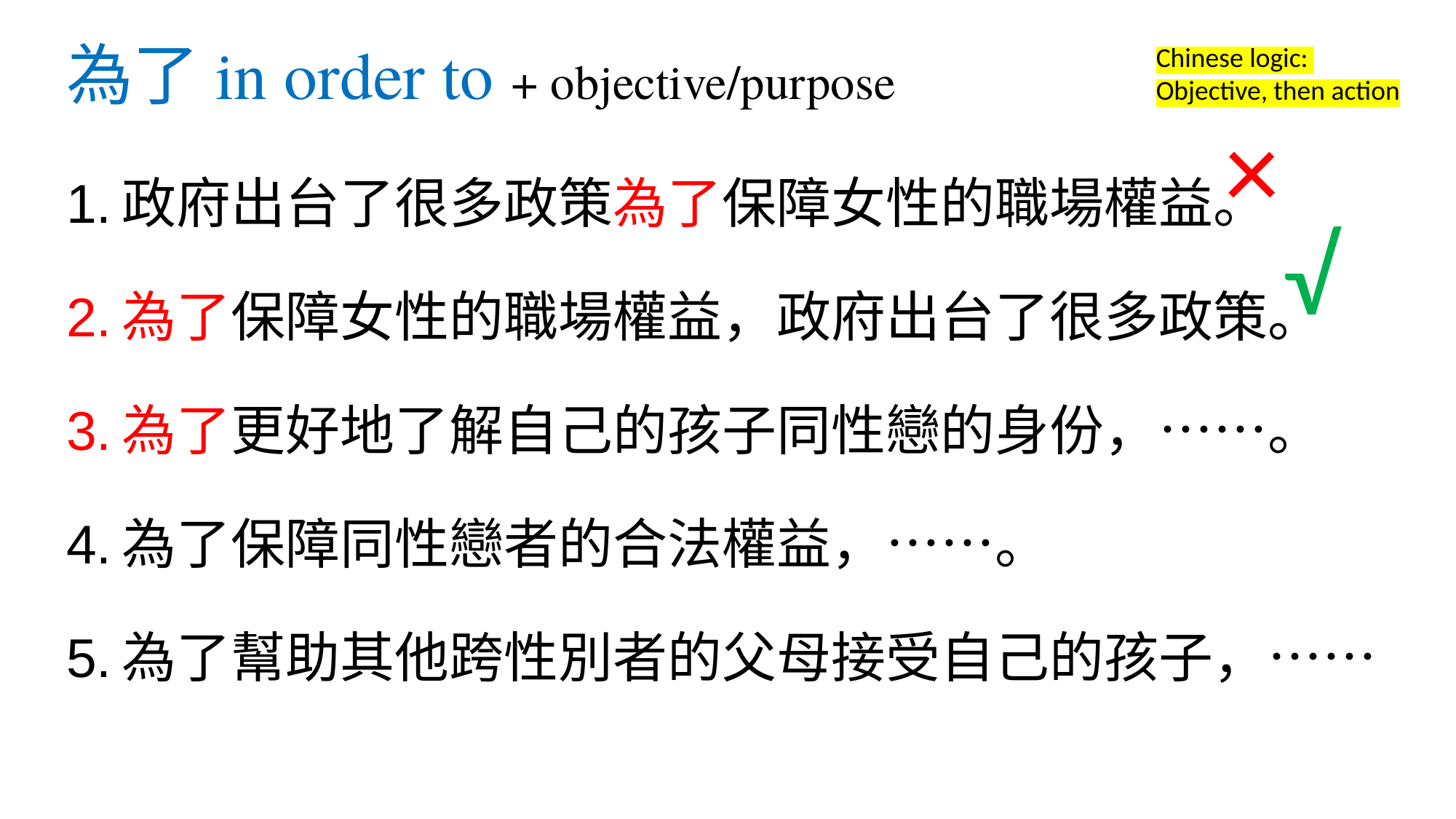

# 為了in order to + objective/purpose
Chinese logic:
Objective, then action
×
政府出台了很多政策為了保障女性的職場權益。
為了保障女性的職場權益，政府出台了很多政策。
為了更好地了解自己的孩子同性戀的身份，……。
為了保障同性戀者的合法權益，……。
為了幫助其他跨性別者的父母接受自己的孩子，……
√